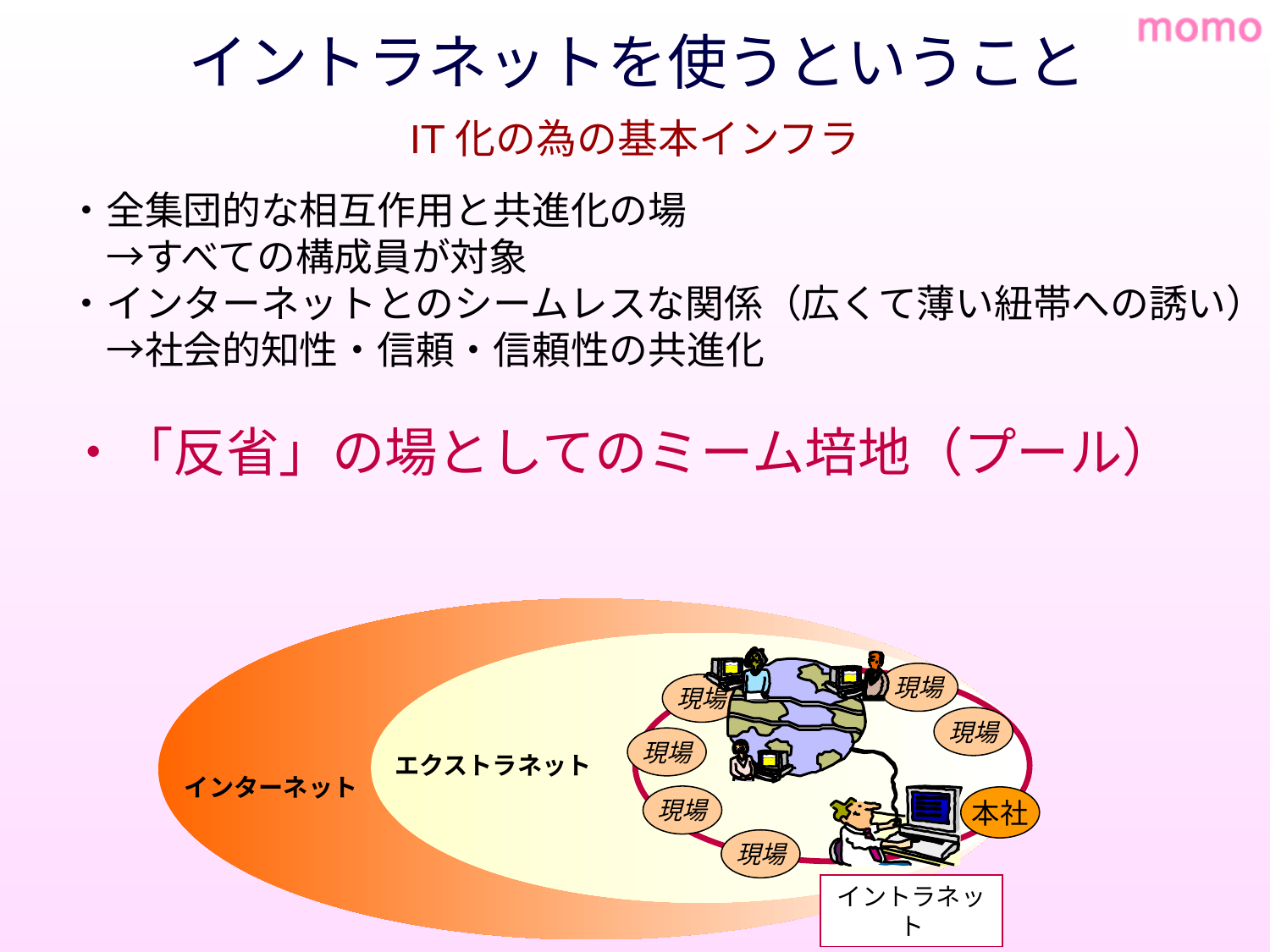

# イントラネットを使うということ
IT化の為の基本インフラ
・全集団的な相互作用と共進化の場
　→すべての構成員が対象
・インターネットとのシームレスな関係（広くて薄い紐帯への誘い）
　→社会的知性・信頼・信頼性の共進化

・「反省」の場としてのミーム培地（プール）

現場
現場
現場
現場
現場
現場

エクストラネット
インターネット
本社

イントラネット